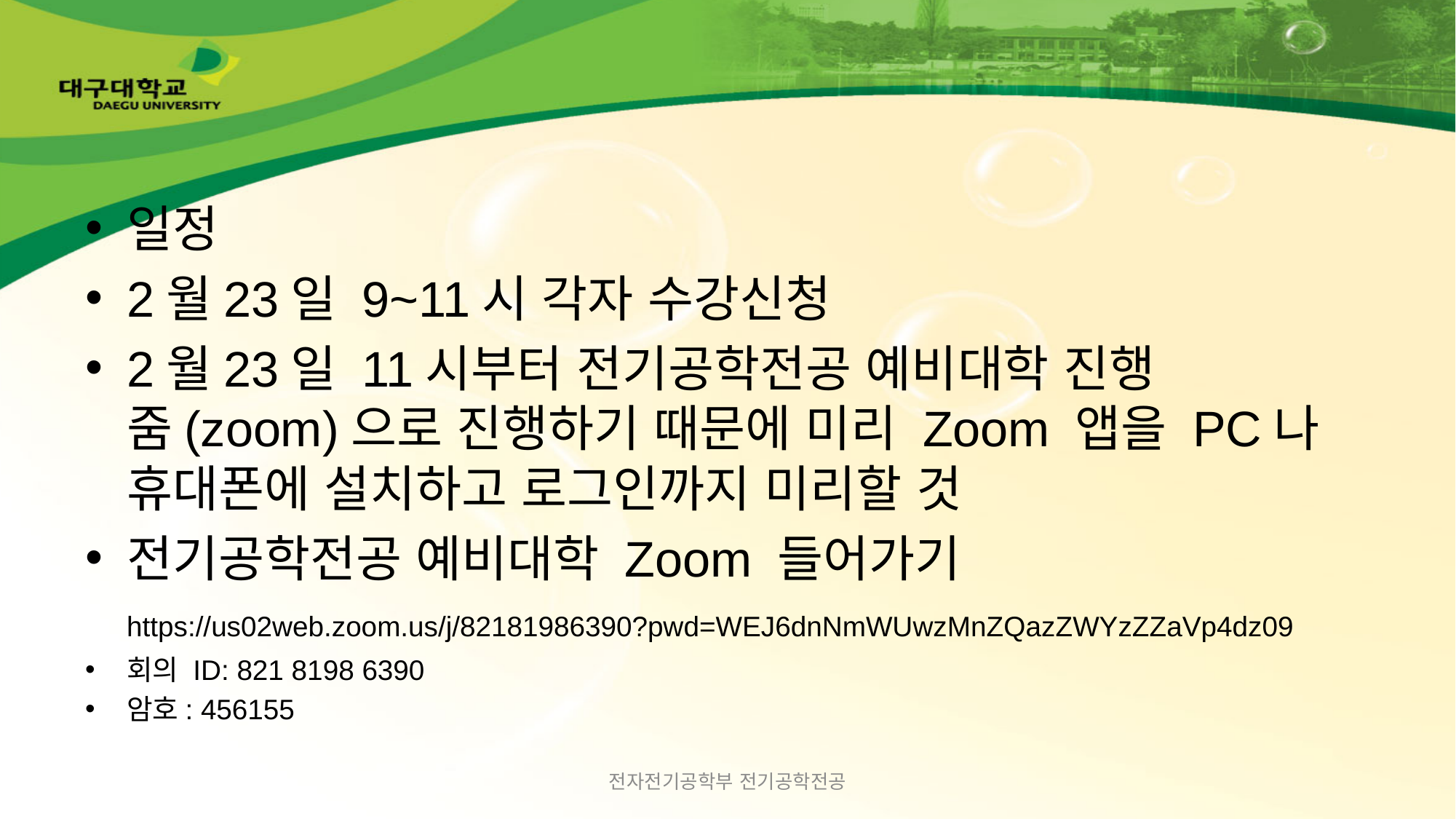

#
일정
2월23일 9~11시 각자 수강신청
2월23일 11시부터 전기공학전공 예비대학 진행
줌(zoom)으로 진행하기 때문에 미리 Zoom 앱을 PC나 휴대폰에 설치하고 로그인까지 미리할 것
전기공학전공 예비대학 Zoom 들어가기
﻿https://us02web.zoom.us/j/82181986390?pwd=WEJ6dnNmWUwzMnZQazZWYzZZaVp4dz09
회의 ID: 821 8198 6390
암호: 456155

전자전기공학부 전기공학전공